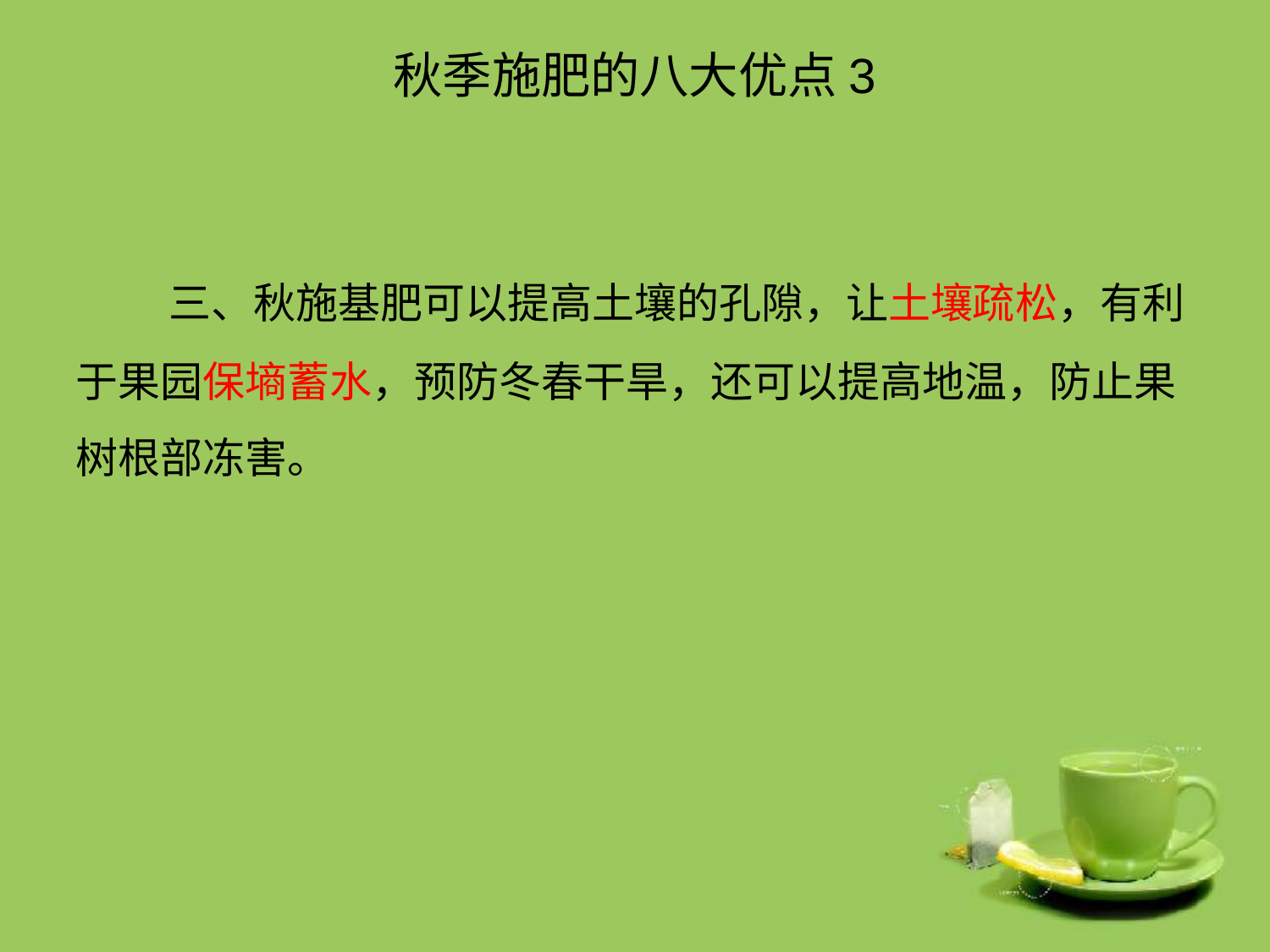

# 秋季施肥的八大优点3
       三、秋施基肥可以提高土壤的孔隙，让土壤疏松，有利于果园保墒蓄水，预防冬春干旱，还可以提高地温，防止果树根部冻害。